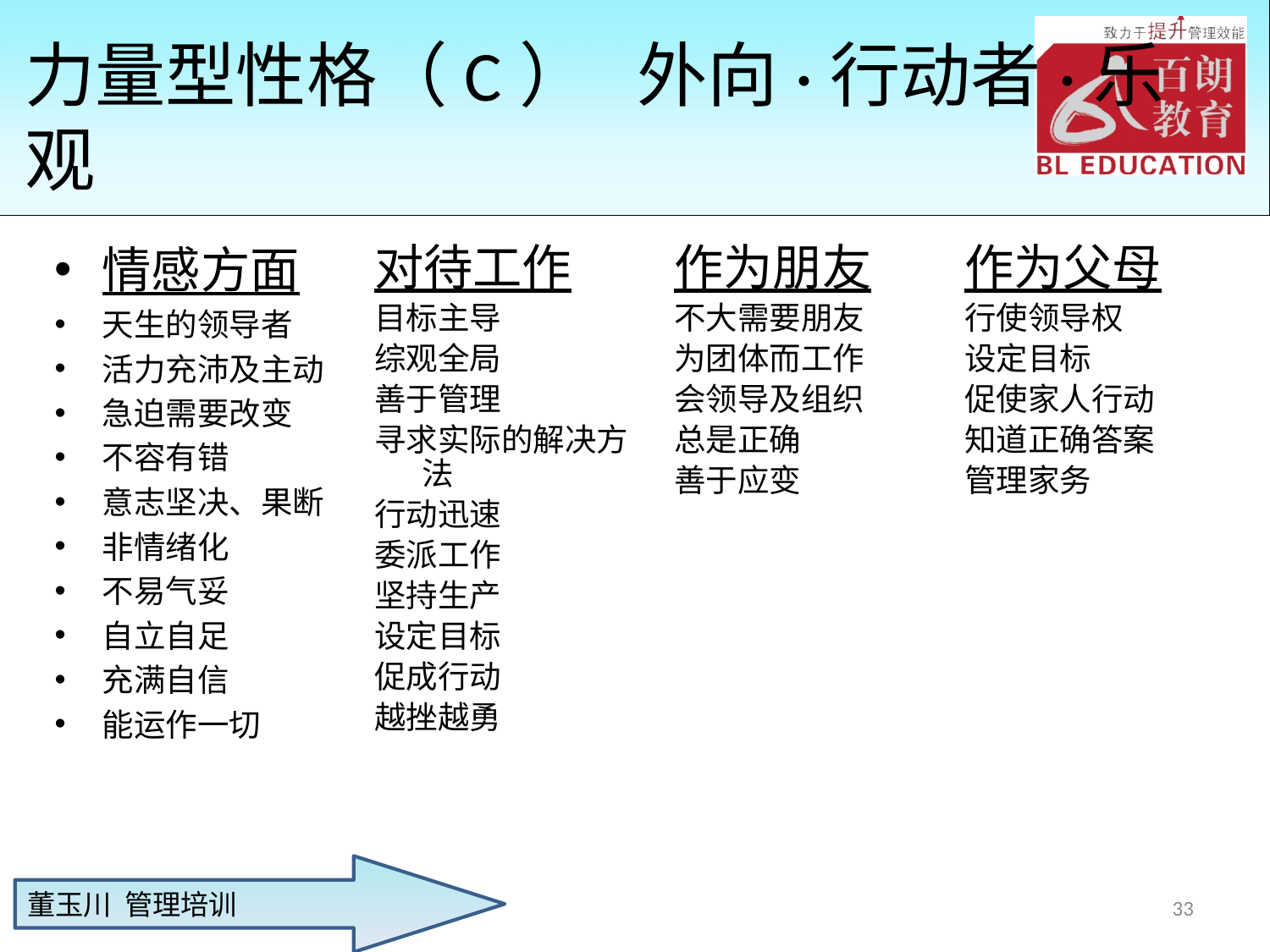

# 力量型性格（C）   外向·行动者·乐观
情感方面
天生的领导者
活力充沛及主动
急迫需要改变
不容有错
意志坚决、果断
非情绪化
不易气妥
自立自足
充满自信
能运作一切
对待工作
目标主导
综观全局
善于管理
寻求实际的解决方法
行动迅速
委派工作
坚持生产
设定目标
促成行动
越挫越勇

作为朋友
不大需要朋友
为团体而工作
会领导及组织
总是正确
善于应变
作为父母
行使领导权
设定目标
促使家人行动
知道正确答案
管理家务
33